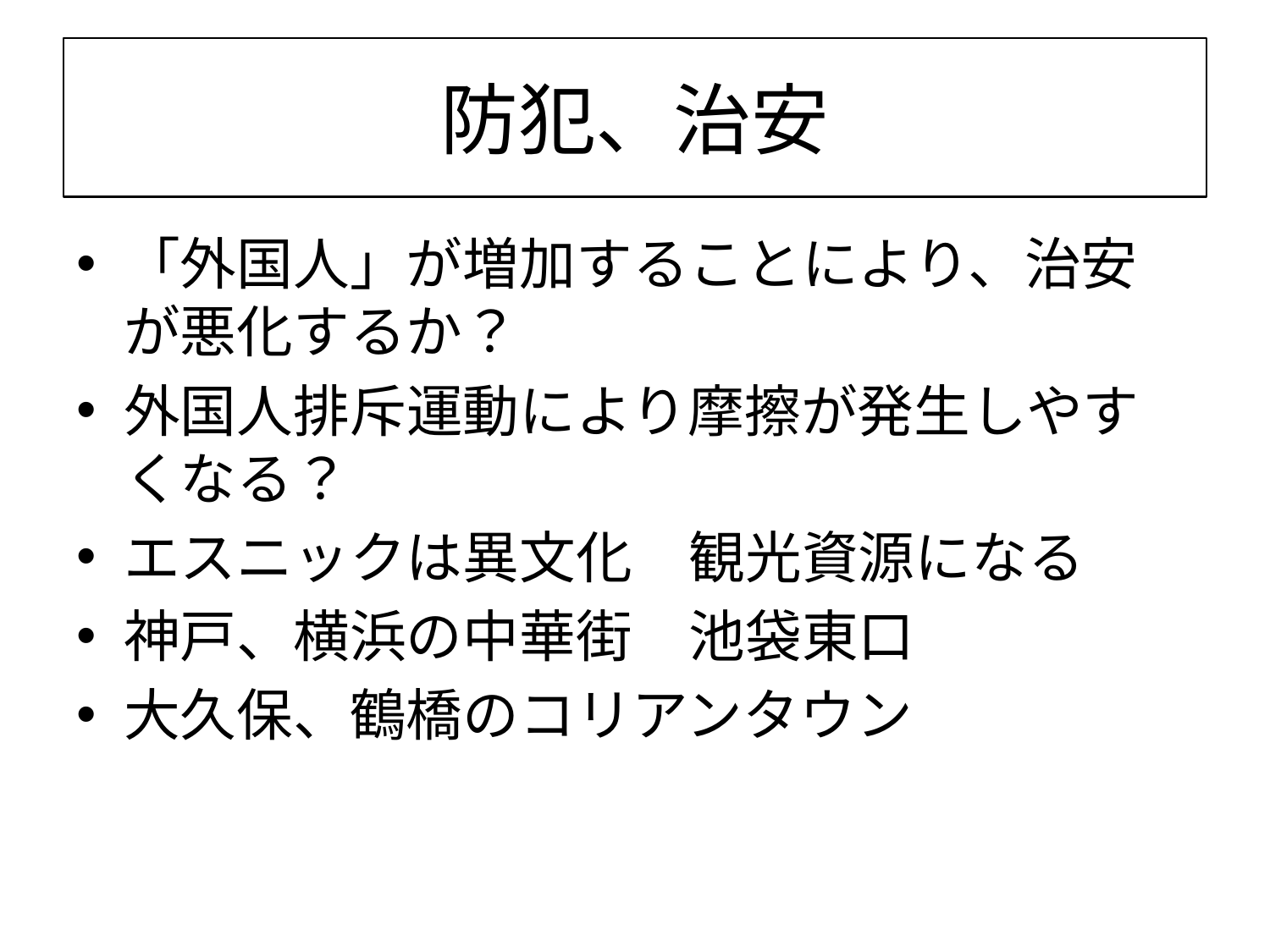

# 防犯、治安
「外国人」が増加することにより、治安が悪化するか？
外国人排斥運動により摩擦が発生しやすくなる？
エスニックは異文化　観光資源になる
神戸、横浜の中華街　池袋東口
大久保、鶴橋のコリアンタウン